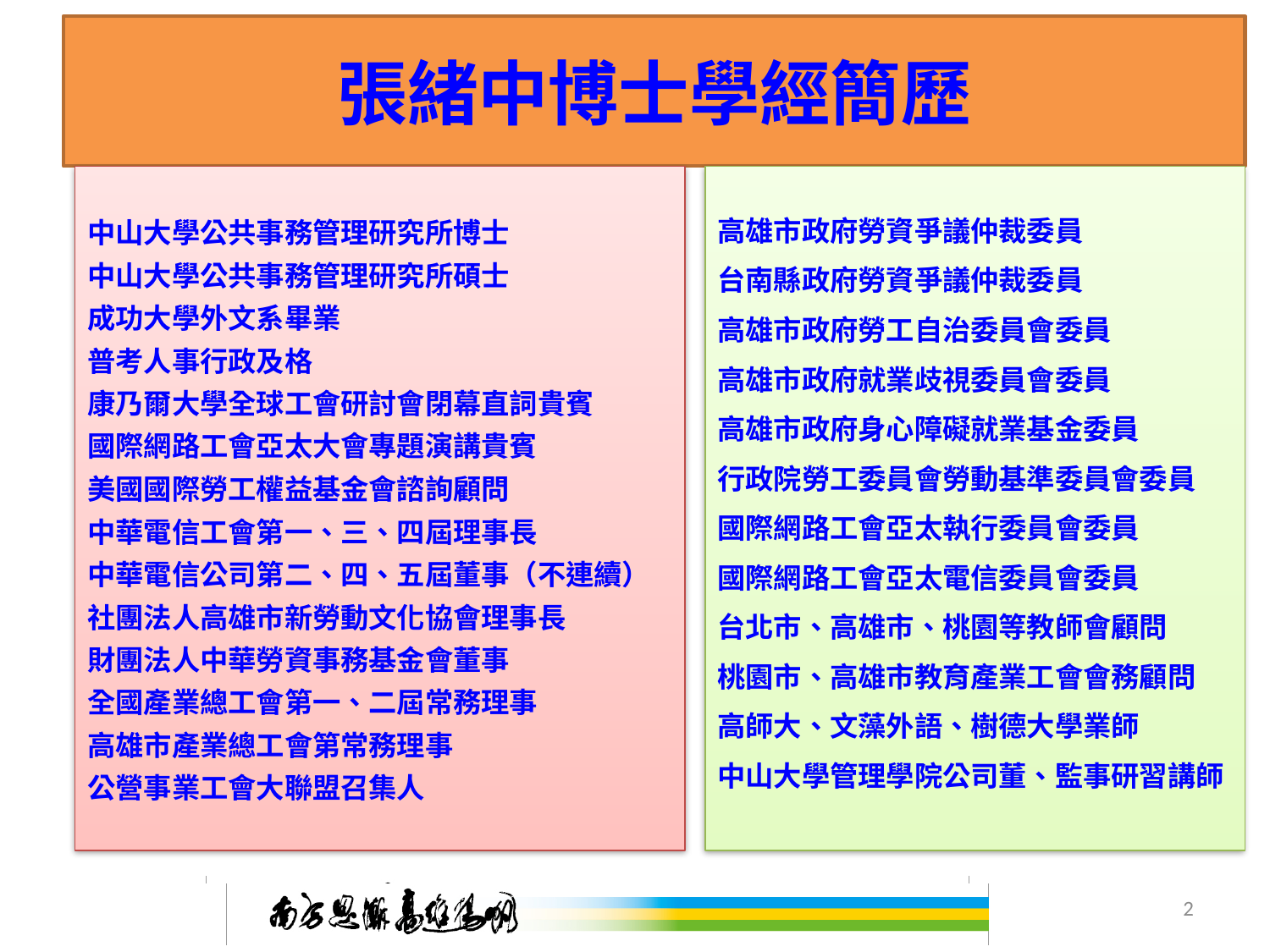

# 張緒中博士學經簡歷

高雄市政府勞資爭議仲裁委員
台南縣政府勞資爭議仲裁委員
高雄市政府勞工自治委員會委員
高雄市政府就業歧視委員會委員
高雄市政府身心障礙就業基金委員
行政院勞工委員會勞動基準委員會委員
國際網路工會亞太執行委員會委員
國際網路工會亞太電信委員會委員
台北市、高雄市、桃園等教師會顧問
桃園市、高雄市教育產業工會會務顧問
高師大、文藻外語、樹德大學業師
中山大學管理學院公司董、監事研習講師

中山大學公共事務管理研究所博士
中山大學公共事務管理研究所碩士
成功大學外文系畢業
普考人事行政及格
康乃爾大學全球工會研討會閉幕直詞貴賓
國際網路工會亞太大會專題演講貴賓
美國國際勞工權益基金會諮詢顧問
中華電信工會第一、三、四屆理事長
中華電信公司第二、四、五屆董事（不連續）
社團法人高雄市新勞動文化協會理事長
財團法人中華勞資事務基金會董事
全國產業總工會第一、二屆常務理事
高雄市產業總工會第常務理事
公營事業工會大聯盟召集人
2